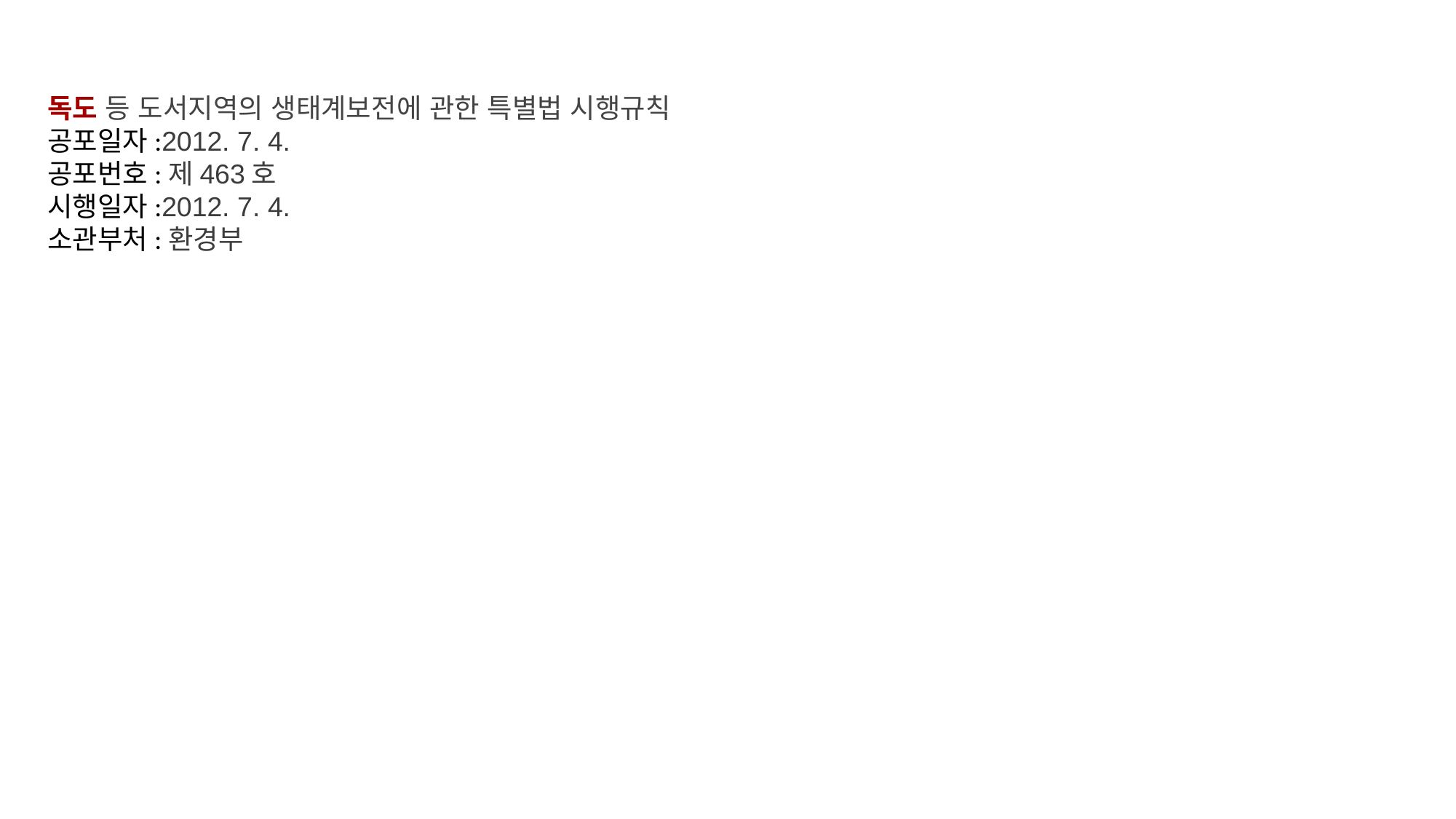

독도 등 도서지역의 생태계보전에 관한 특별법 시행규칙
공포일자:2012. 7. 4.
공포번호:제463호
시행일자:2012. 7. 4.
소관부처:환경부